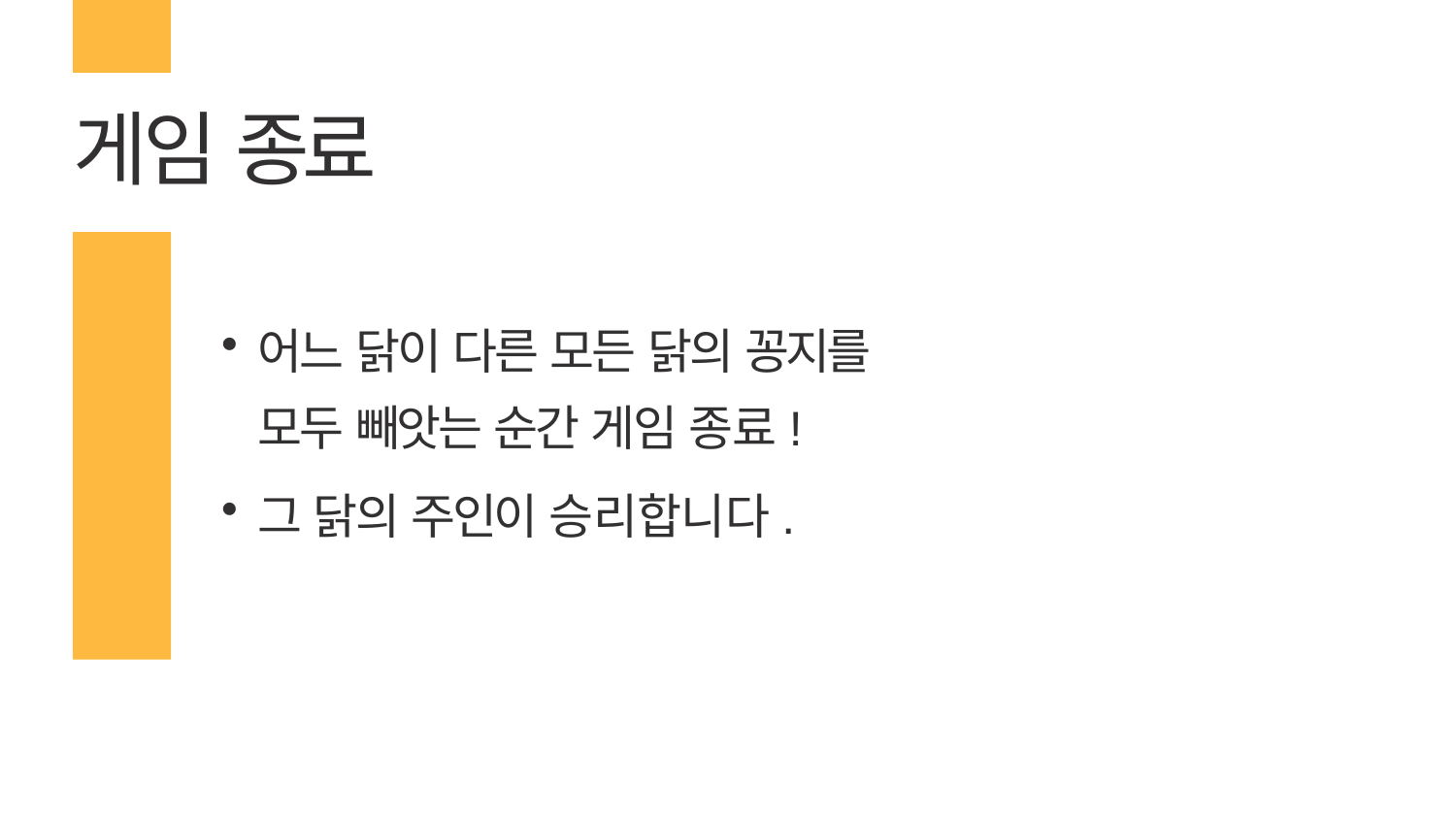

# 게임 종료

어느 닭이 다른 모든 닭의 꽁지를
모두 빼앗는 순간 게임 종료!
그 닭의 주인이 승리합니다.